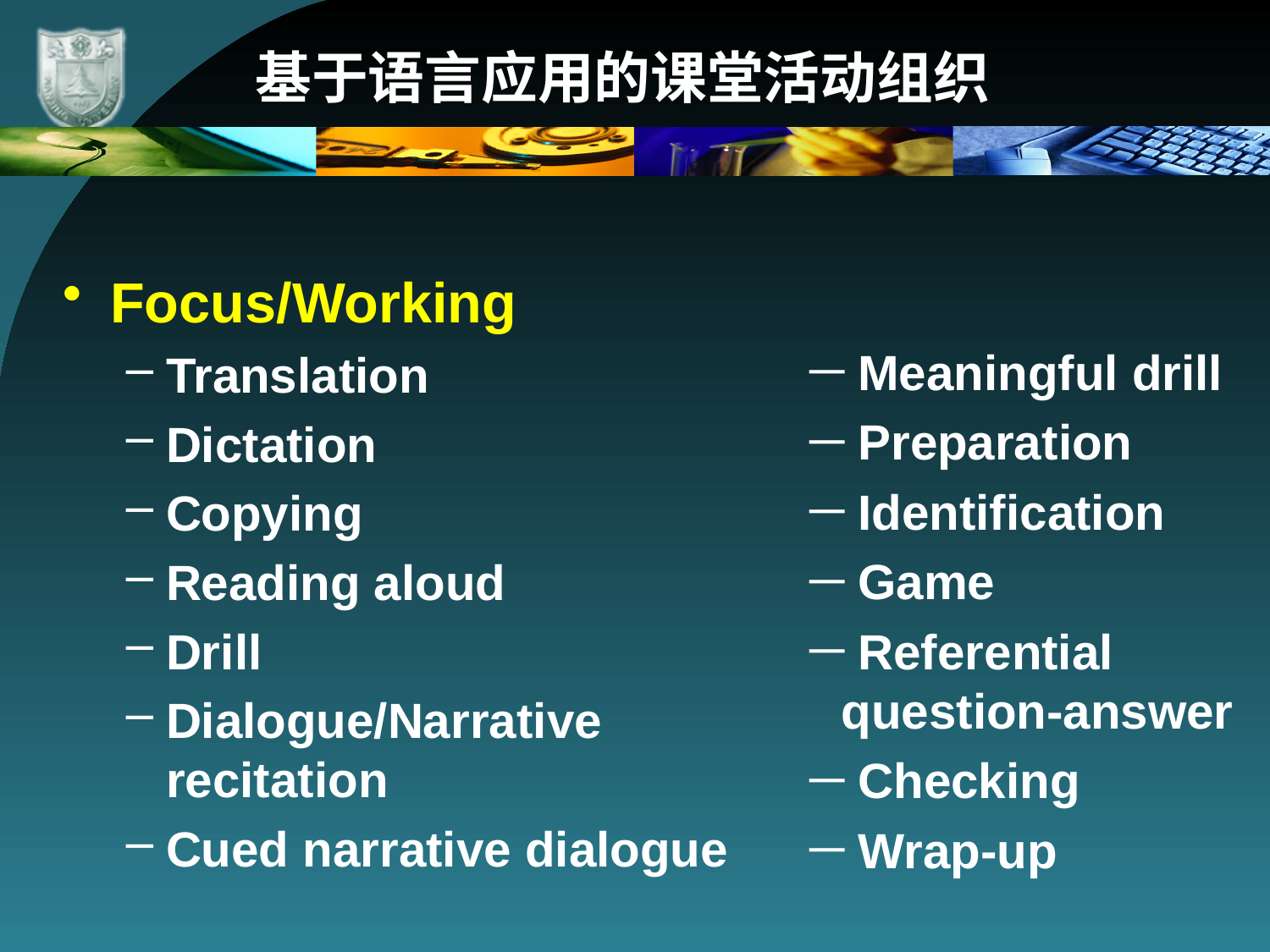

# 基于语言应用的课堂活动组织
Focus/Working
Translation
Dictation
Copying
Reading aloud
Drill
Dialogue/Narrative recitation
Cued narrative dialogue
 Meaningful drill
 Preparation
 Identification
 Game
 Referential question-answer
 Checking
 Wrap-up